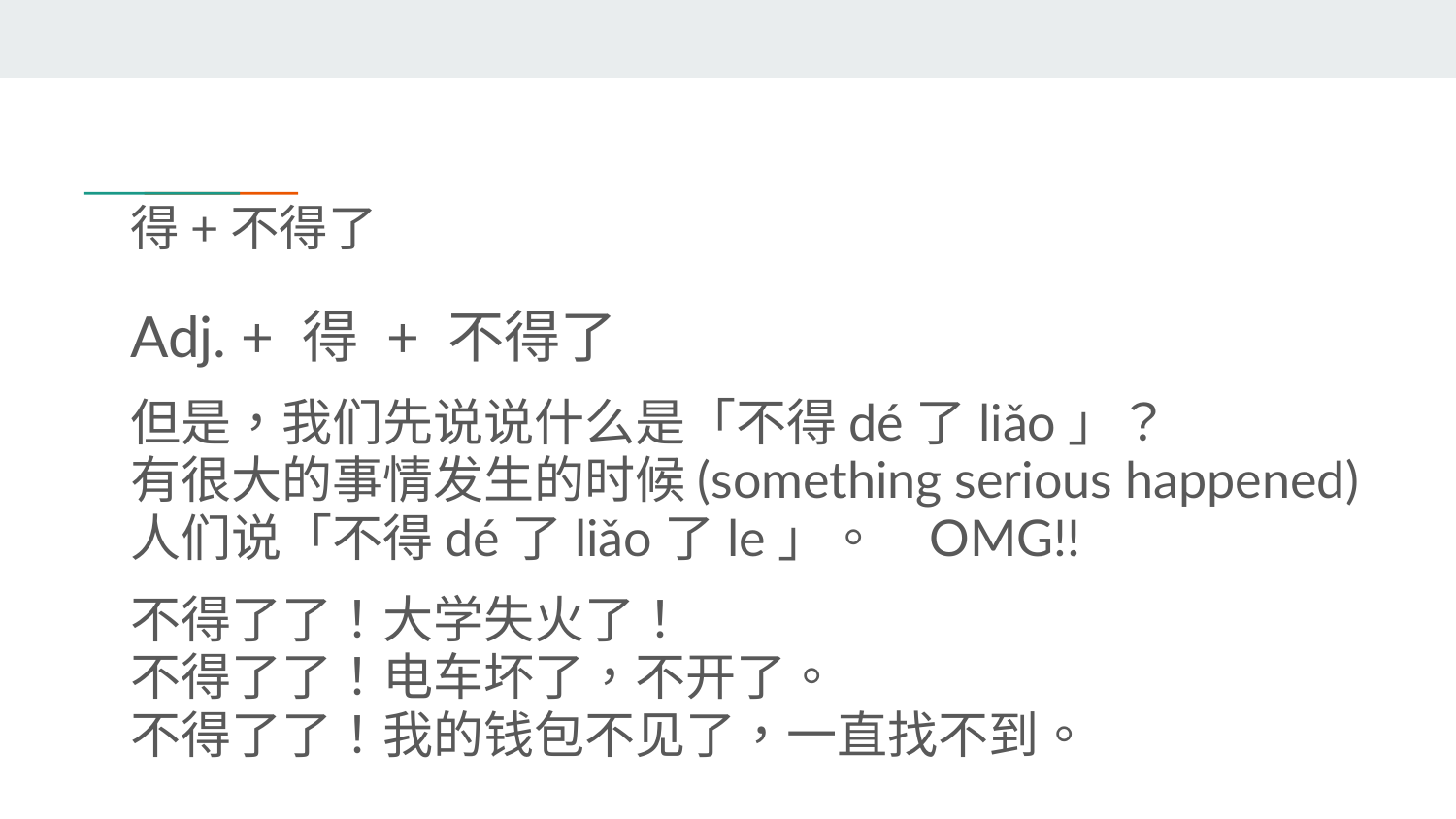

# 得+不得了

Adj. + 得 + 不得了
但是，我们先说说什么是「不得dé了liǎo」？
有很大的事情发生的时候(something serious happened)
人们说「不得dé了liǎo了le」。   OMG!!
不得了了！大学失火了！
不得了了！电车坏了，不开了。
不得了了！我的钱包不见了，一直找不到。